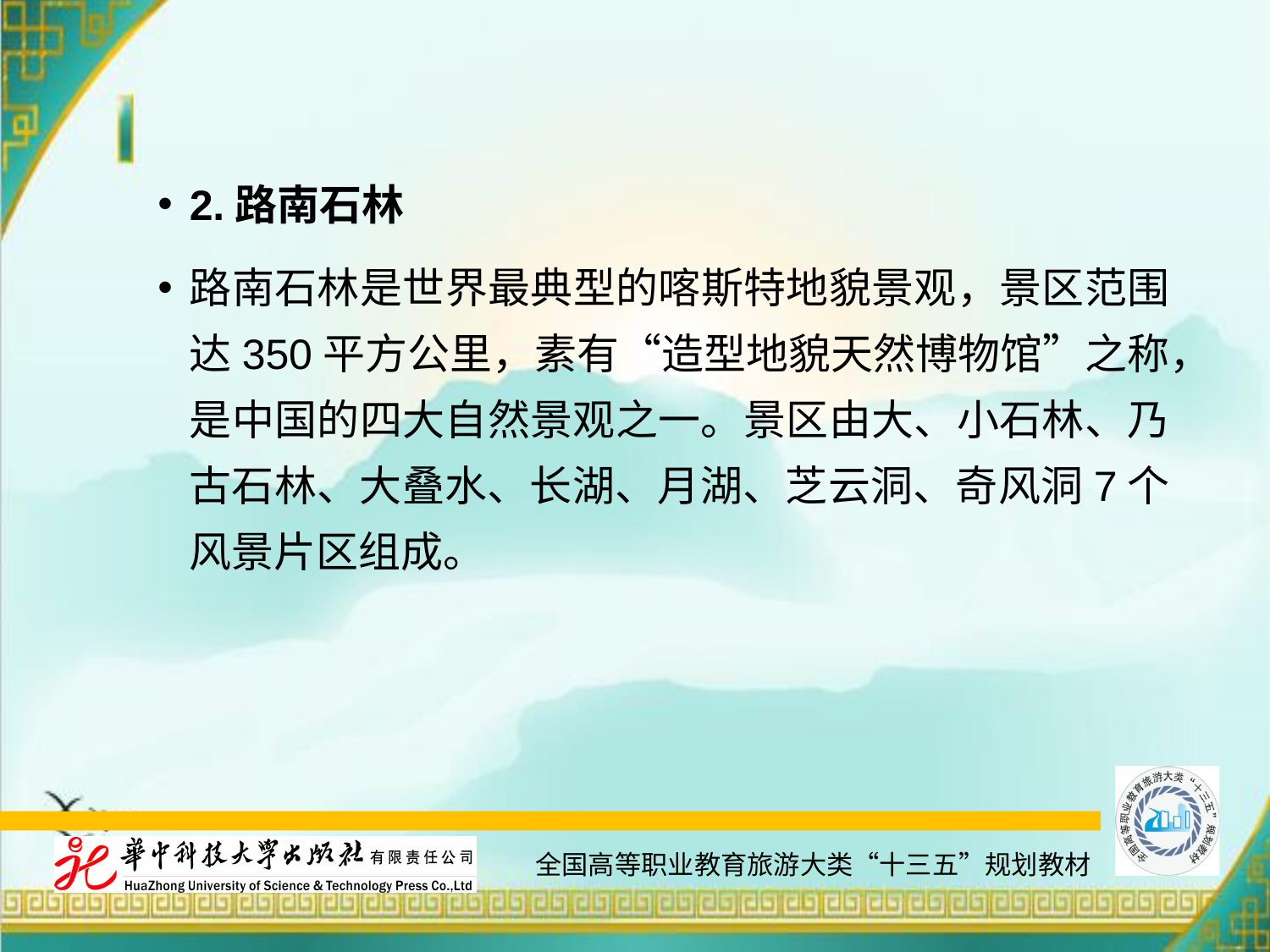

#
2.路南石林
路南石林是世界最典型的喀斯特地貌景观，景区范围达350平方公里，素有“造型地貌天然博物馆”之称，是中国的四大自然景观之一。景区由大、小石林、乃古石林、大叠水、长湖、月湖、芝云洞、奇风洞7个风景片区组成。